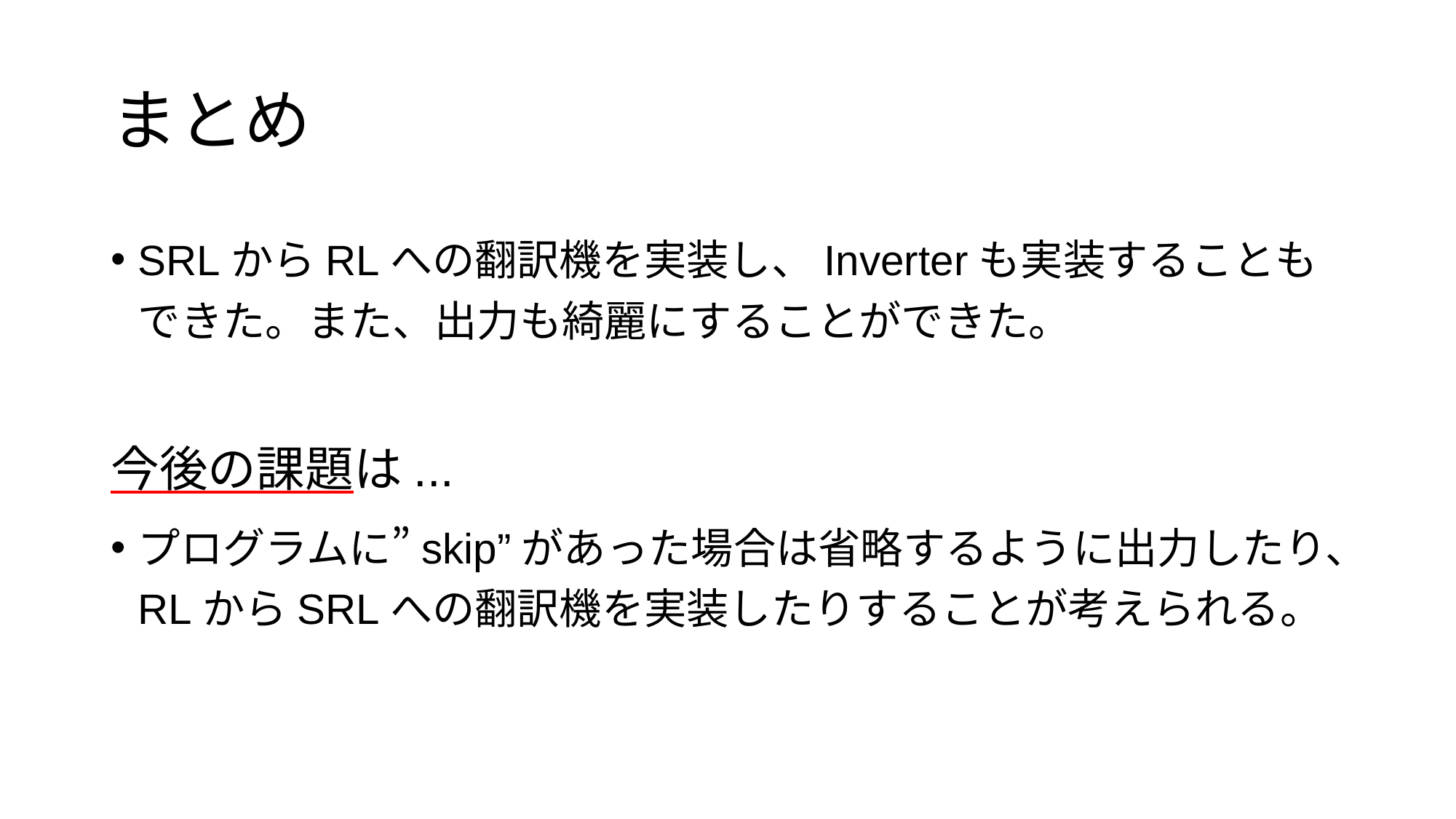

# まとめ
SRLからRLへの翻訳機を実装し、Inverterも実装することもできた。また、出力も綺麗にすることができた。

今後の課題は...
プログラムに”skip”があった場合は省略するように出力したり、RLからSRLへの翻訳機を実装したりすることが考えられる。